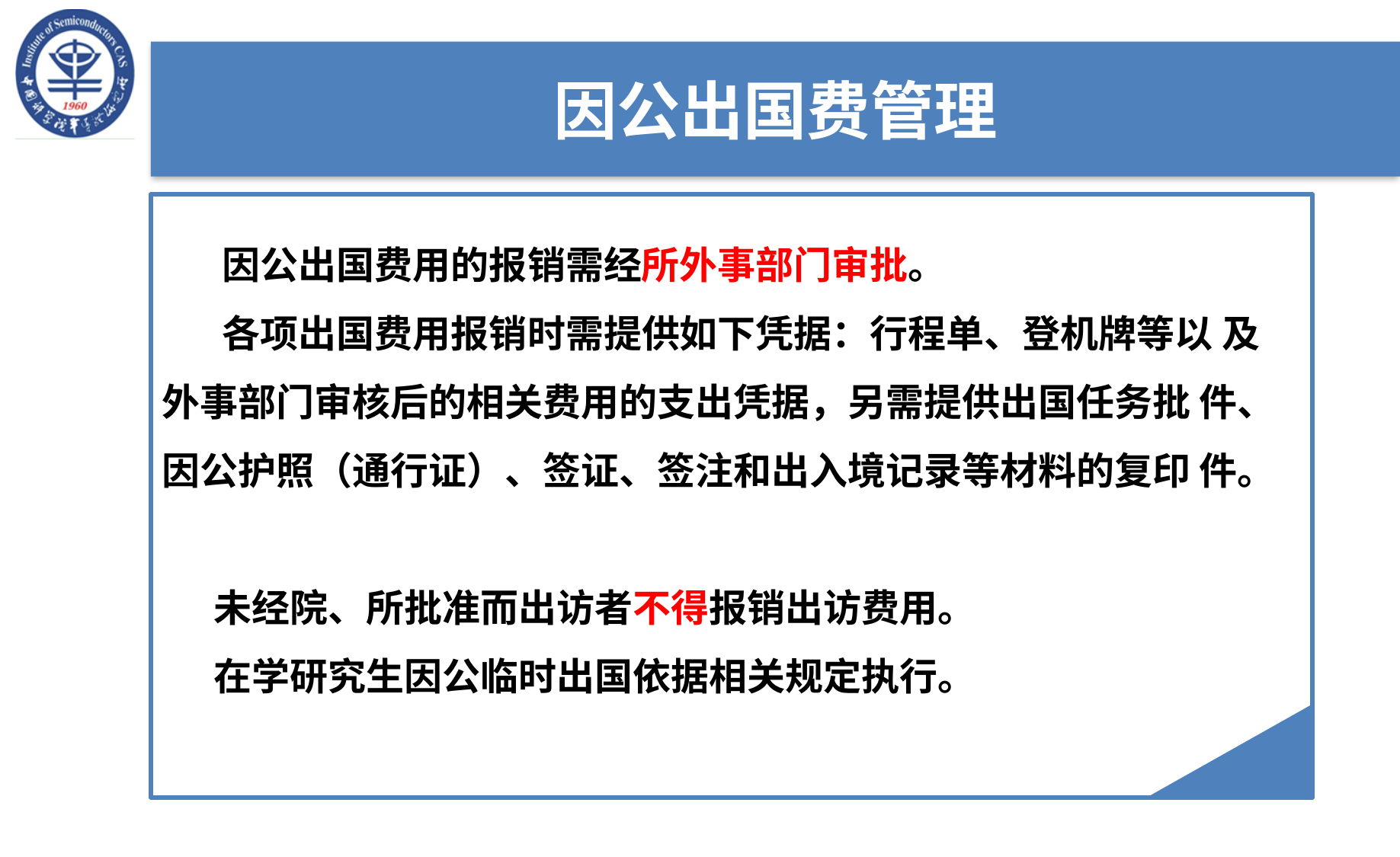

因公出国费管理

      因公出国费用的报销需经所外事部门审批。
      各项出国费用报销时需提供如下凭据：行程单、登机牌等以 及外事部门审核后的相关费用的支出凭据，另需提供出国任务批 件、因公护照（通行证）、签证、签注和出入境记录等材料的复印 件。

     未经院、所批准而出访者不得报销出访费用。
     在学研究生因公临时出国依据相关规定执行。